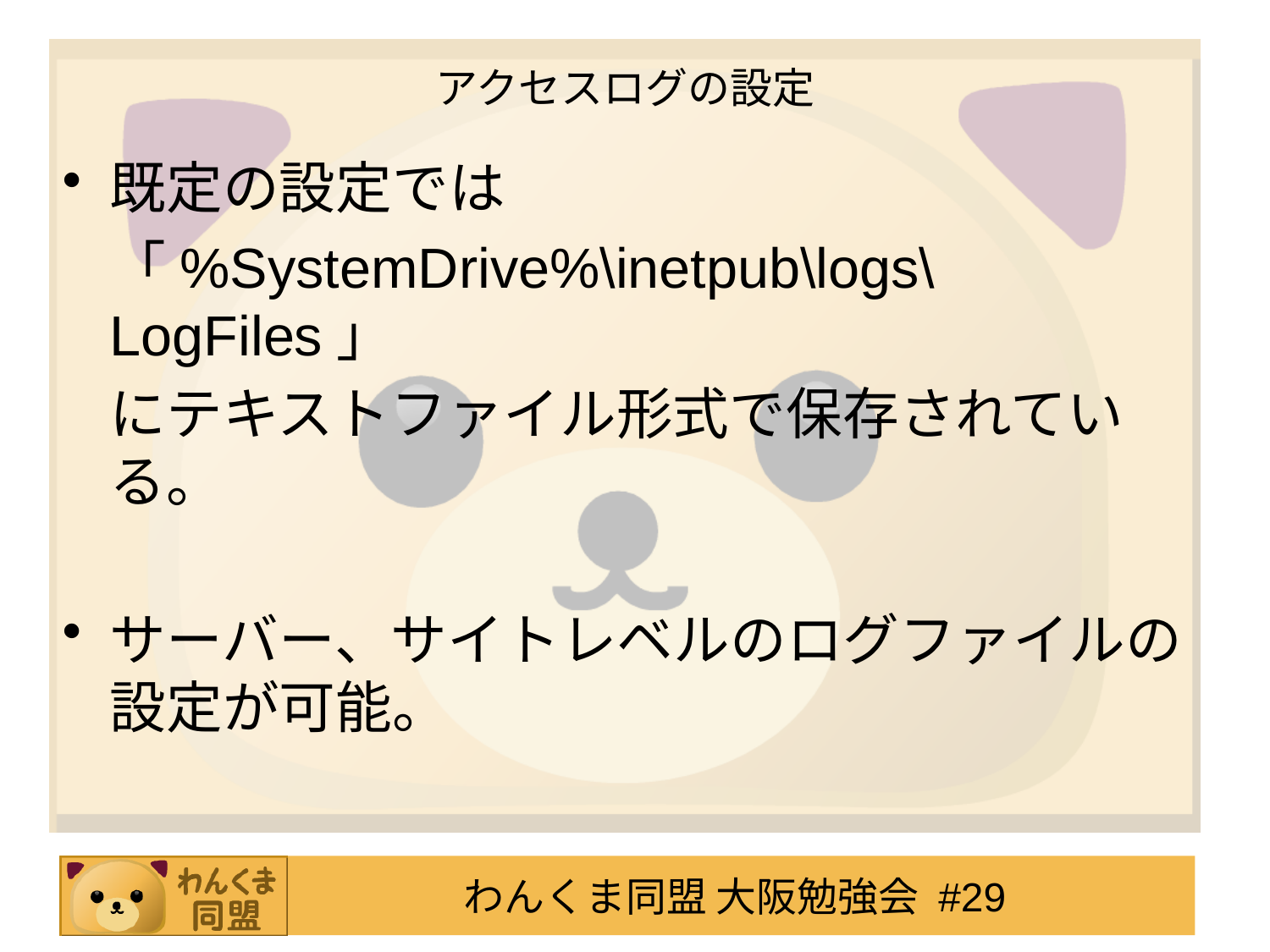

# アクセスログの設定
既定の設定では
	「%SystemDrive%\inetpub\logs\LogFiles」
	にテキストファイル形式で保存されている。

サーバー、サイトレベルのログファイルの設定が可能。